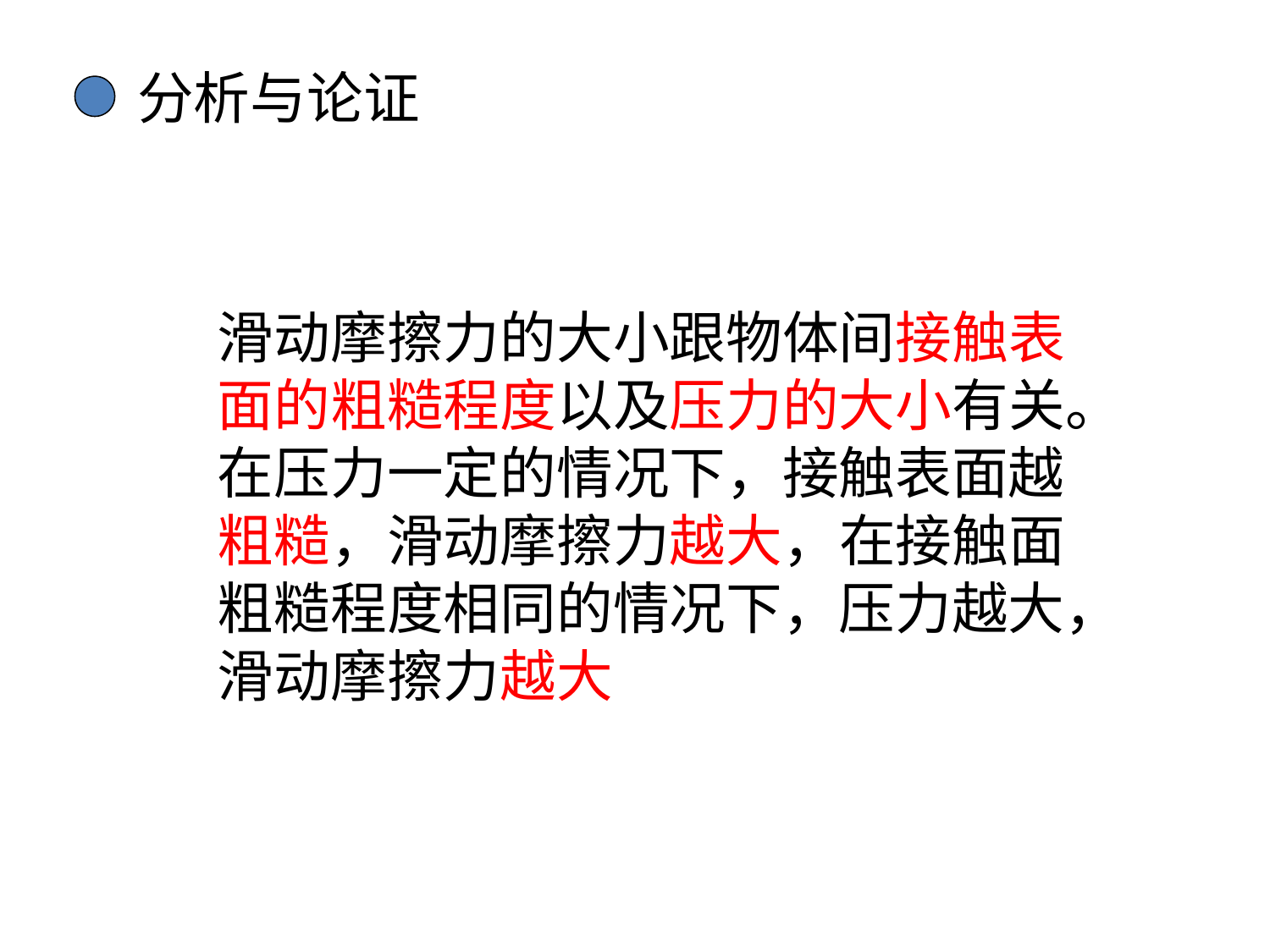

分析与论证

滑动摩擦力的大小跟物体间接触表面的粗糙程度以及压力的大小有关。在压力一定的情况下，接触表面越粗糙，滑动摩擦力越大，在接触面粗糙程度相同的情况下，压力越大，滑动摩擦力越大